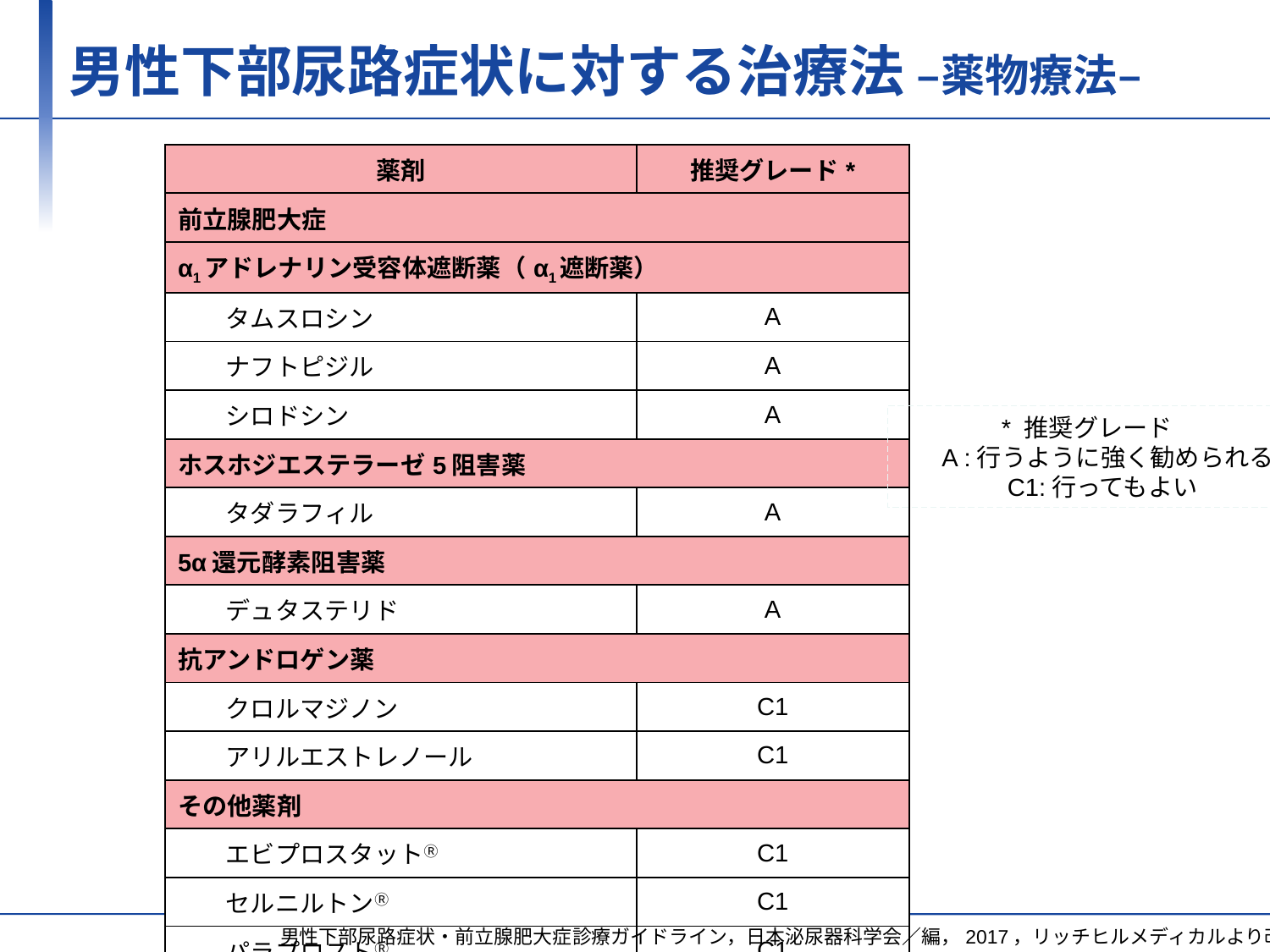

# 男性下部尿路症状に対する治療法 –薬物療法–
| 薬剤 |  | 推奨グレード\* |
| --- | --- | --- |
| 前立腺肥大症 |  |  |
| α1アドレナリン受容体遮断薬（α1遮断薬） |  |  |
|  | タムスロシン | A |
|  | ナフトピジル | A |
|  | シロドシン | A |
| ホスホジエステラーゼ5阻害薬 |  |  |
|  | タダラフィル | A |
| 5α還元酵素阻害薬 |  |  |
|  | デュタステリド | A |
| 抗アンドロゲン薬 |  |  |
|  | クロルマジノン | C1 |
|  | アリルエストレノール | C1 |
| その他薬剤 |  |  |
|  | エビプロスタットⓇ | C1 |
|  | セルニルトンⓇ | C1 |
|  | パラプロストⓇ | C1 |
|  | 漢方薬（八味地黄丸、牛車腎気丸） | C1 |
* 推奨グレード
　  A :行うように強く勧められる
　C1:行ってもよい
男性下部尿路症状・前立腺肥大症診療ガイドライン，日本泌尿器科学会／編，2017，リッチヒルメディカルより改変